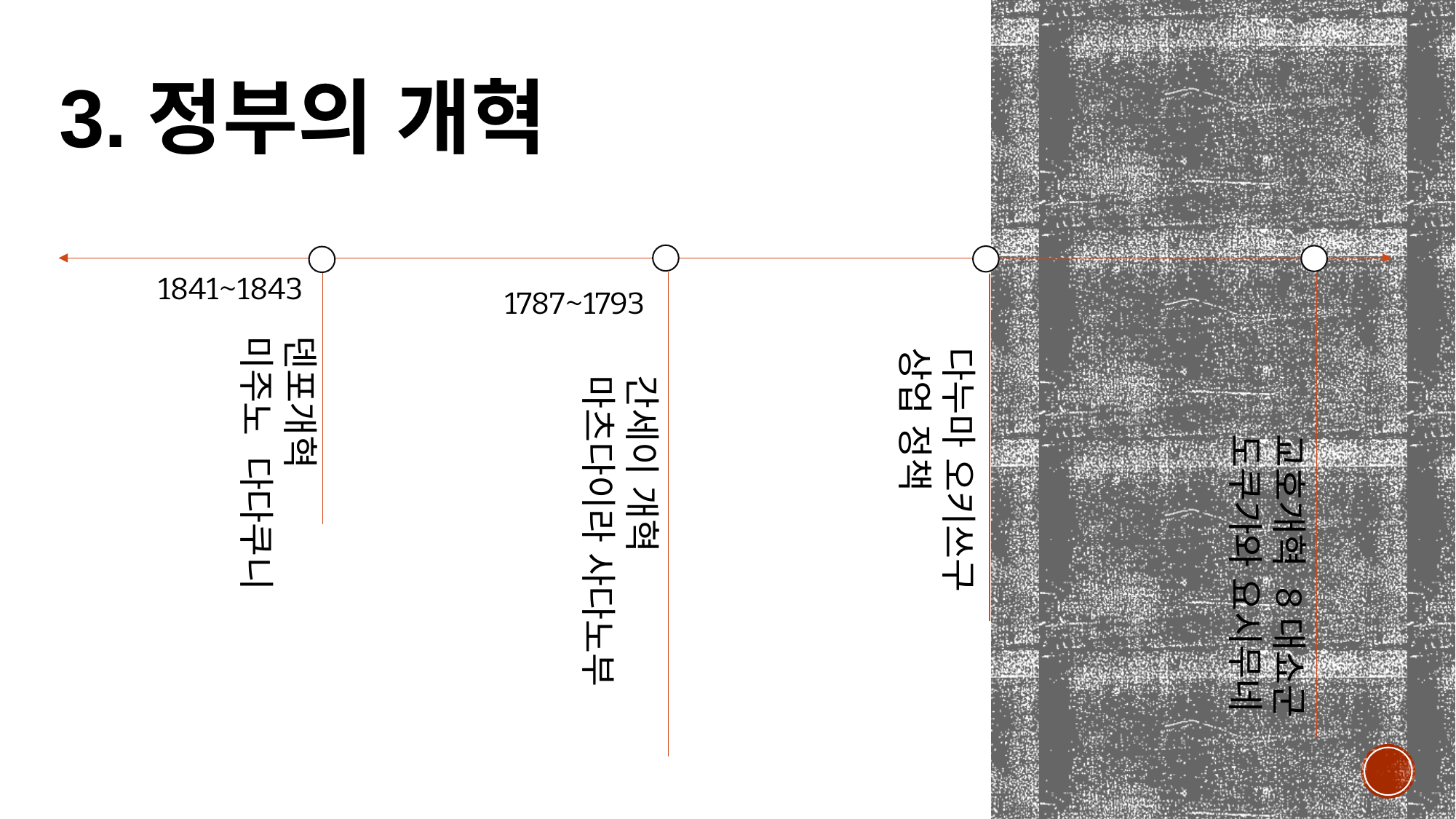

# 3.정부의 개혁

1787~1793
1841~1843
덴포개혁
미주노  다다쿠니
다누마 오키쓰구
상업 정책
간세이 개혁
마츠다이라 사다노부
교호개혁 8대쇼군 도쿠가와 요시무네